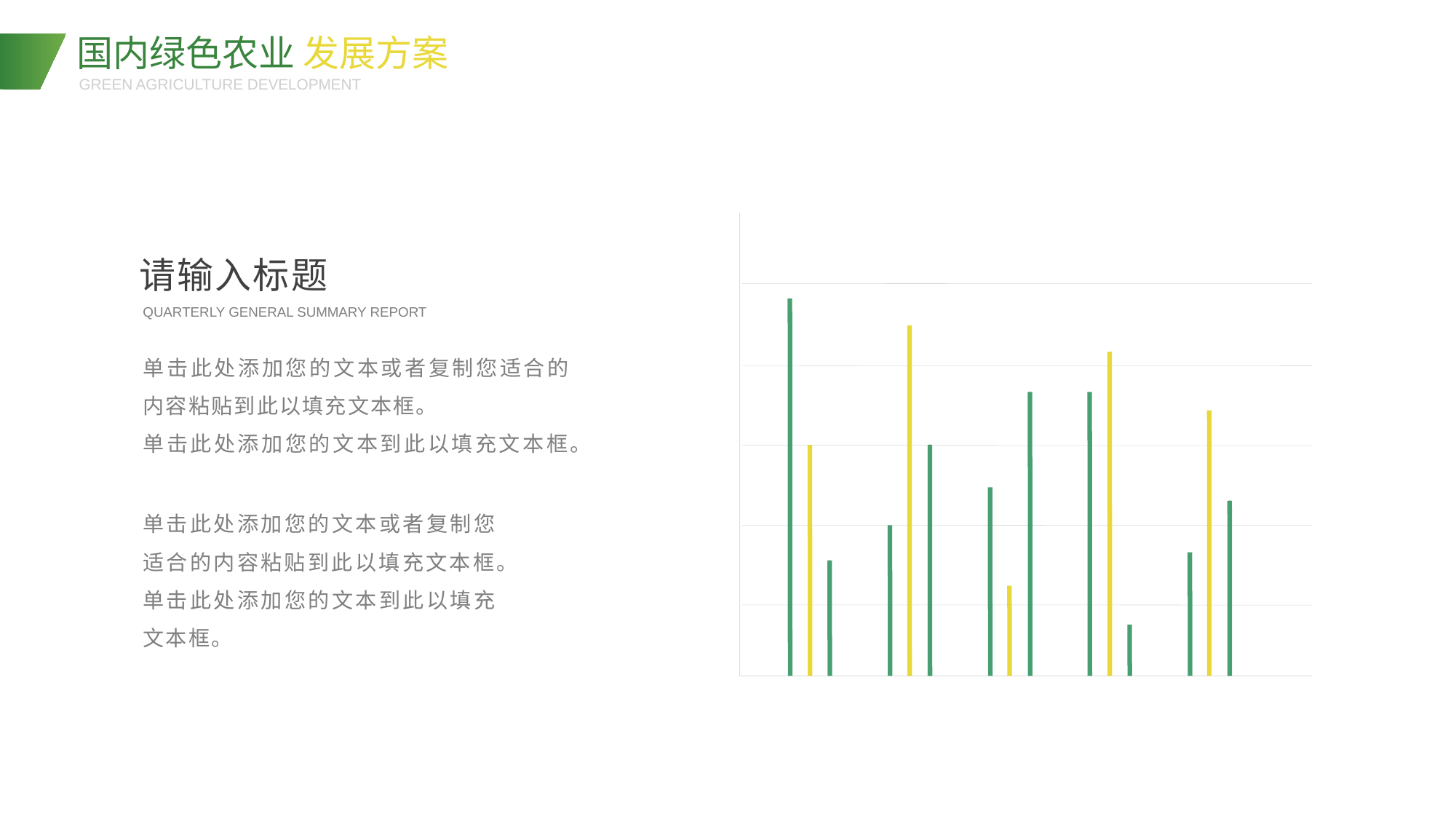

国内绿色农业 发展方案
GREEN AGRICULTURE DEVELOPMENT

请输入标题
QUARTERLY GENERAL SUMMARY REPORT
单击此处添加您的文本或者复制您适合的内容粘贴到此以填充文本框。
单击此处添加您的文本到此以填充文本框。

单击此处添加您的文本或者复制您适合的内容粘贴到此以填充文本框。
单击此处添加您的文本到此以填充文本框。